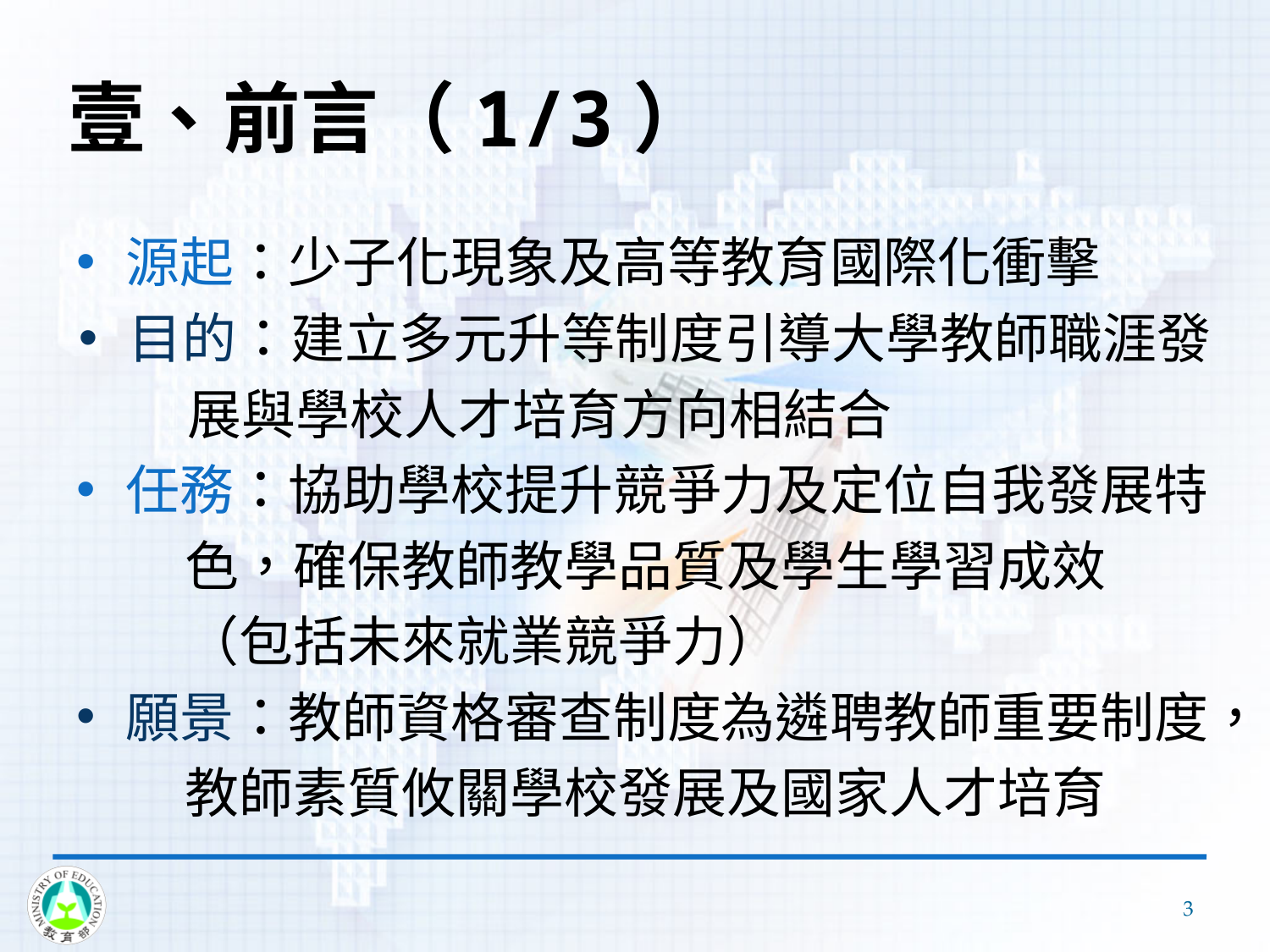

# 壹、前言（1/3）
源起：少子化現象及高等教育國際化衝擊
目的：建立多元升等制度引導大學教師職涯發
        展與學校人才培育方向相結合
任務：協助學校提升競爭力及定位自我發展特
        色，確保教師教學品質及學生學習成效
        （包括未來就業競爭力）
願景：教師資格審查制度為遴聘教師重要制度，
        教師素質攸關學校發展及國家人才培育

3